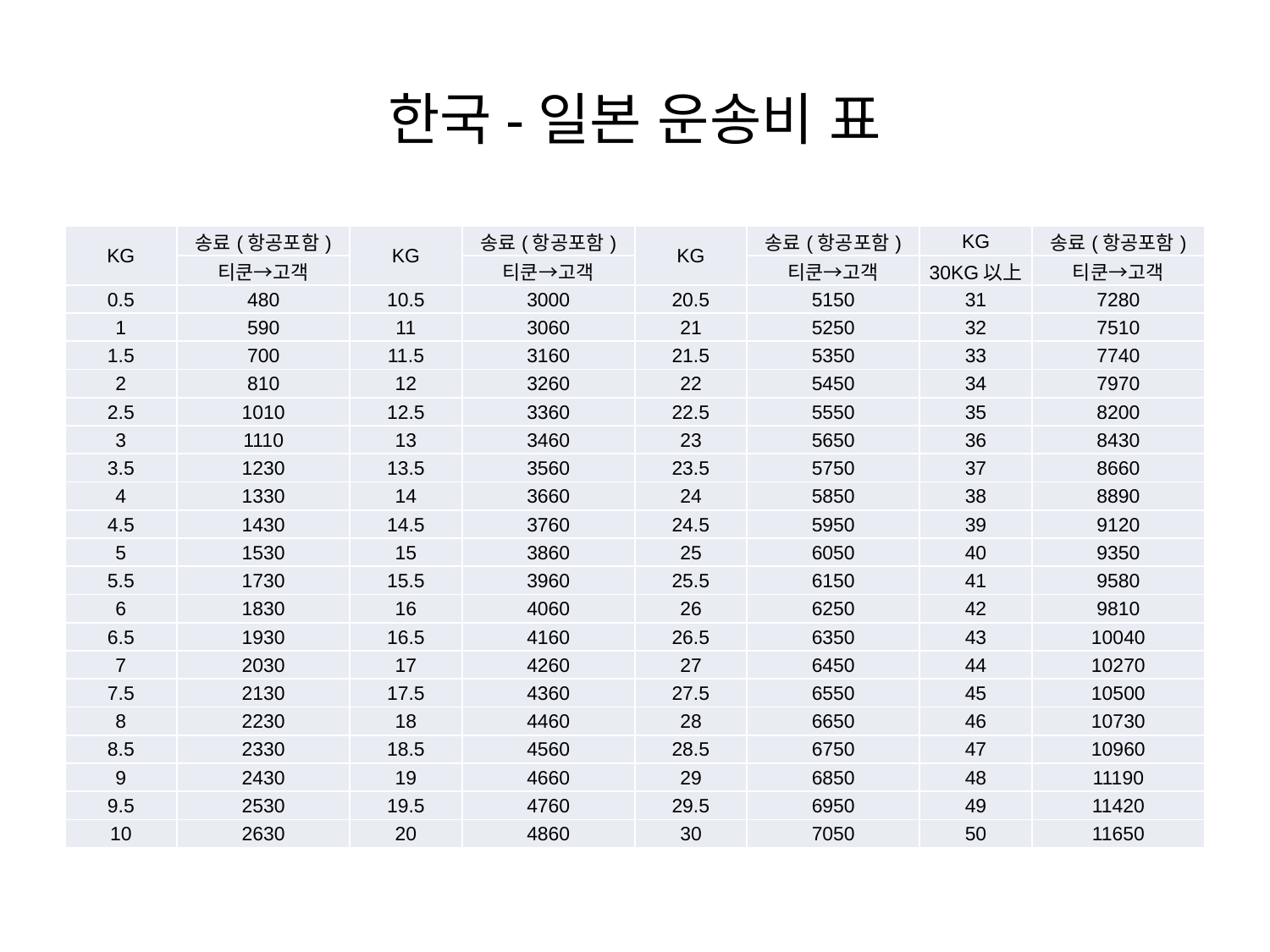

# 한국-일본 운송비 표

| KG | 송료(항공포함) | KG | 송료(항공포함) | KG | 송료(항공포함) | KG | 송료(항공포함) |
| --- | --- | --- | --- | --- | --- | --- | --- |
|  | 티쿤→고객 |  | 티쿤→고객 |  | 티쿤→고객 | 30KG以上 | 티쿤→고객 |
| 0.5 | 480 | 10.5 | 3000 | 20.5 | 5150 | 31 | 7280 |
| 1 | 590 | 11 | 3060 | 21 | 5250 | 32 | 7510 |
| 1.5 | 700 | 11.5 | 3160 | 21.5 | 5350 | 33 | 7740 |
| 2 | 810 | 12 | 3260 | 22 | 5450 | 34 | 7970 |
| 2.5 | 1010 | 12.5 | 3360 | 22.5 | 5550 | 35 | 8200 |
| 3 | 1110 | 13 | 3460 | 23 | 5650 | 36 | 8430 |
| 3.5 | 1230 | 13.5 | 3560 | 23.5 | 5750 | 37 | 8660 |
| 4 | 1330 | 14 | 3660 | 24 | 5850 | 38 | 8890 |
| 4.5 | 1430 | 14.5 | 3760 | 24.5 | 5950 | 39 | 9120 |
| 5 | 1530 | 15 | 3860 | 25 | 6050 | 40 | 9350 |
| 5.5 | 1730 | 15.5 | 3960 | 25.5 | 6150 | 41 | 9580 |
| 6 | 1830 | 16 | 4060 | 26 | 6250 | 42 | 9810 |
| 6.5 | 1930 | 16.5 | 4160 | 26.5 | 6350 | 43 | 10040 |
| 7 | 2030 | 17 | 4260 | 27 | 6450 | 44 | 10270 |
| 7.5 | 2130 | 17.5 | 4360 | 27.5 | 6550 | 45 | 10500 |
| 8 | 2230 | 18 | 4460 | 28 | 6650 | 46 | 10730 |
| 8.5 | 2330 | 18.5 | 4560 | 28.5 | 6750 | 47 | 10960 |
| 9 | 2430 | 19 | 4660 | 29 | 6850 | 48 | 11190 |
| 9.5 | 2530 | 19.5 | 4760 | 29.5 | 6950 | 49 | 11420 |
| 10 | 2630 | 20 | 4860 | 30 | 7050 | 50 | 11650 |